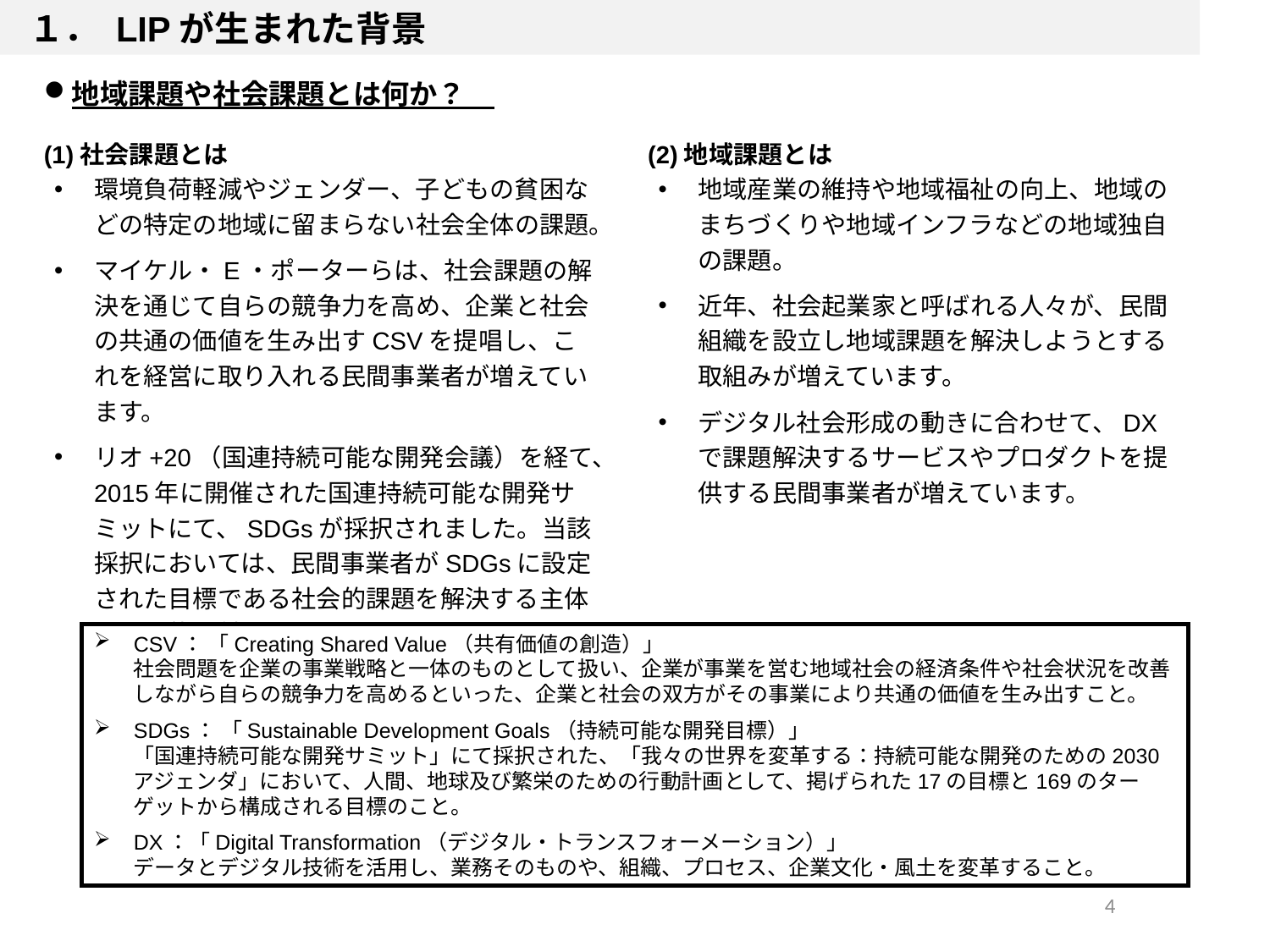

１． LIPが生まれた背景
地域課題や社会課題とは何か？
(2)地域課題とは
地域産業の維持や地域福祉の向上、地域のまちづくりや地域インフラなどの地域独自の課題。
近年、社会起業家と呼ばれる人々が、民間組織を設立し地域課題を解決しようとする取組みが増えています。
デジタル社会形成の動きに合わせて、DXで課題解決するサービスやプロダクトを提供する民間事業者が増えています。
(1)社会課題とは
環境負荷軽減やジェンダー、子どもの貧困などの特定の地域に留まらない社会全体の課題。
マイケル・E・ポーターらは、社会課題の解決を通じて自らの競争力を高め、企業と社会の共通の価値を生み出すCSVを提唱し、これを経営に取り入れる民間事業者が増えています。
リオ+20（国連持続可能な開発会議）を経て、2015年に開催された国連持続可能な開発サミットにて、SDGsが採択されました。当該採択においては、民間事業者がSDGsに設定された目標である社会的課題を解決する主体として位置付けられました。
CSV： 「Creating Shared Value（共有価値の創造）」
	社会問題を企業の事業戦略と一体のものとして扱い、企業が事業を営む地域社会の経済条件や社会状況を改善しながら自らの競争力を高めるといった、企業と社会の双方がその事業により共通の価値を生み出すこと。
SDGs： 「Sustainable Development Goals（持続可能な開発目標）」
	「国連持続可能な開発サミット」にて採択された、「我々の世界を変革する：持続可能な開発のための2030アジェンダ」において、人間、地球及び繁栄のための行動計画として、掲げられた17の目標と169のターゲットから構成される目標のこと。
DX：「Digital Transformation（デジタル・トランスフォーメーション）」
	データとデジタル技術を活用し、業務そのものや、組織、プロセス、企業文化・風土を変革すること。
4